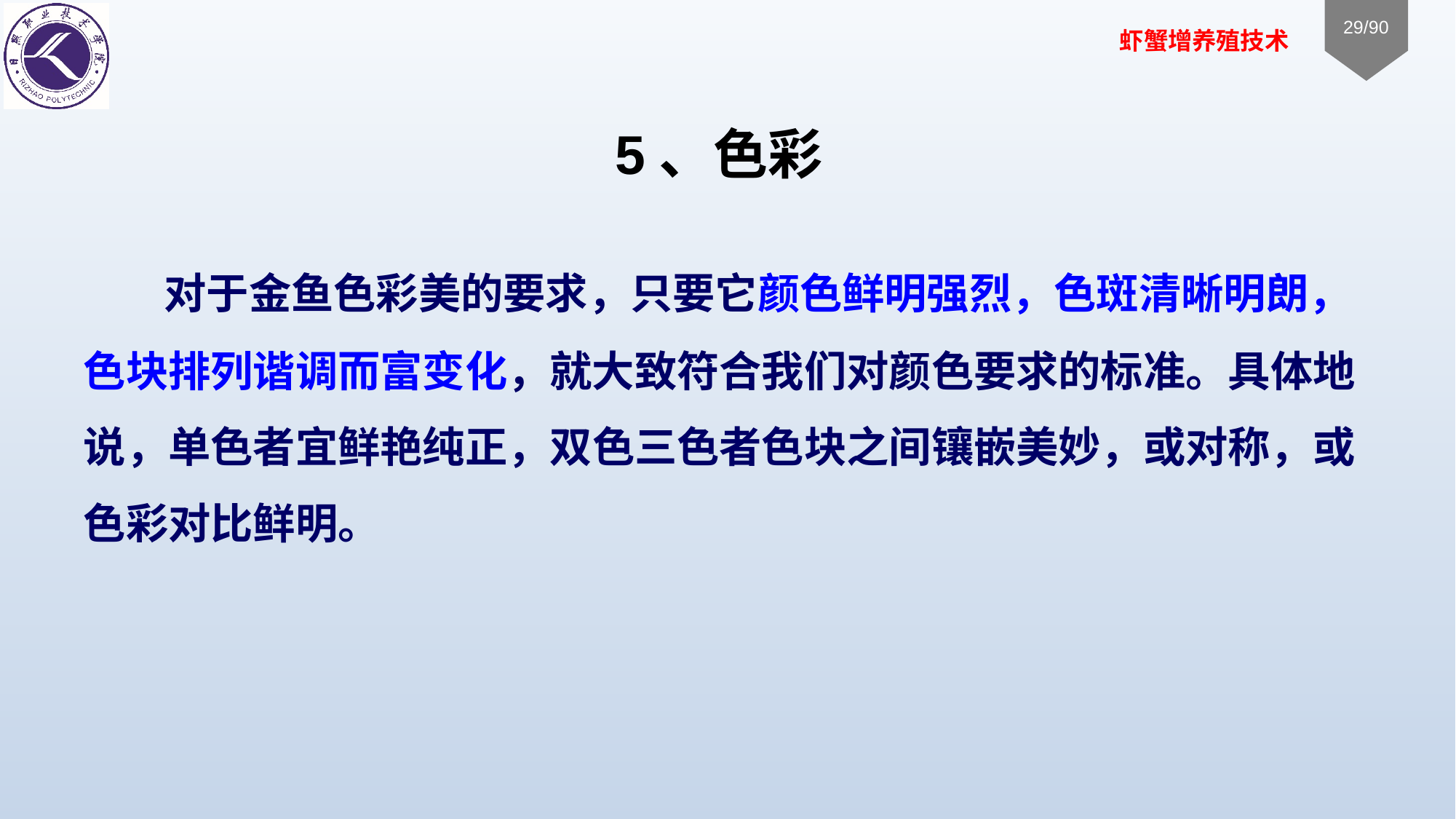

# 5、色彩
   对于金鱼色彩美的要求，只要它颜色鲜明强烈，色斑清晰明朗，色块排列谐调而富变化，就大致符合我们对颜色要求的标准。具体地说，单色者宜鲜艳纯正，双色三色者色块之间镶嵌美妙，或对称，或色彩对比鲜明。